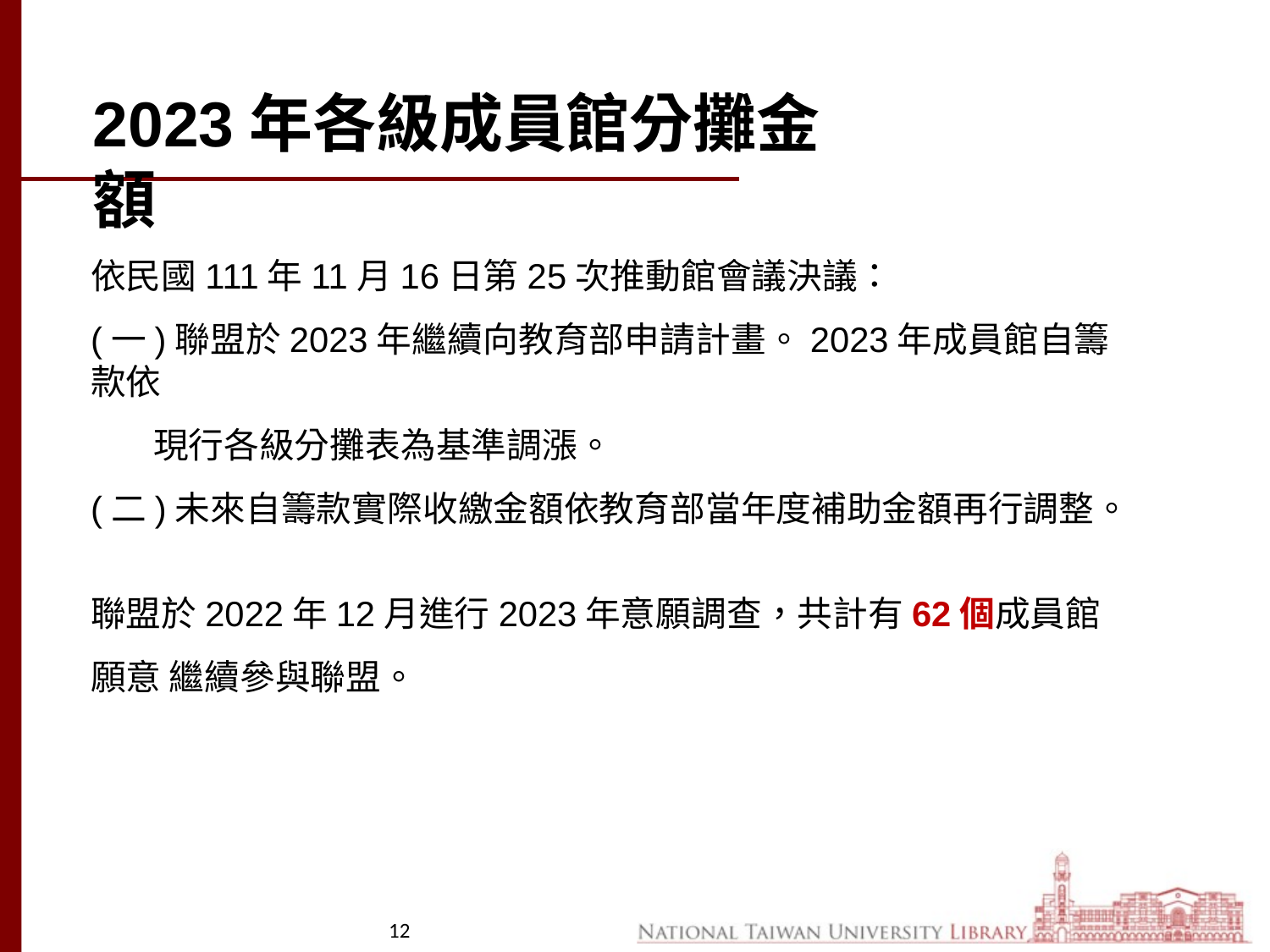

# 2023年各級成員館分攤金額
依民國111年11月16日第25次推動館會議決議：
(一)聯盟於2023年繼續向教育部申請計畫。2023年成員館自籌款依
現行各級分攤表為基準調漲。
(二)未來自籌款實際收繳金額依教育部當年度補助金額再行調整。

聯盟於2022年12月進行2023年意願調查，共計有62個成員館願意 繼續參與聯盟。
12